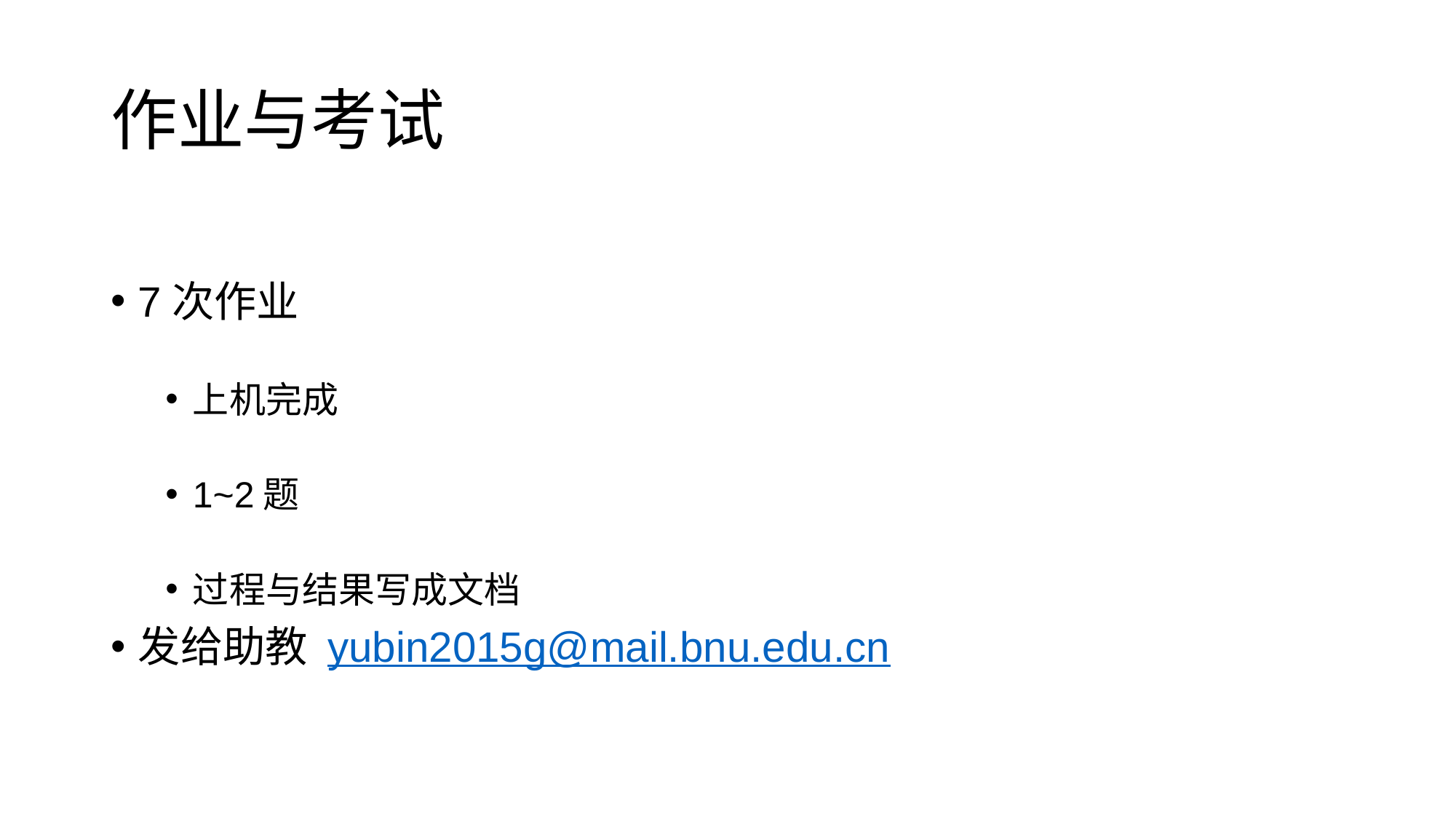

# 作业与考试
7次作业
上机完成
1~2题
过程与结果写成文档
发给助教 yubin2015g@mail.bnu.edu.cn